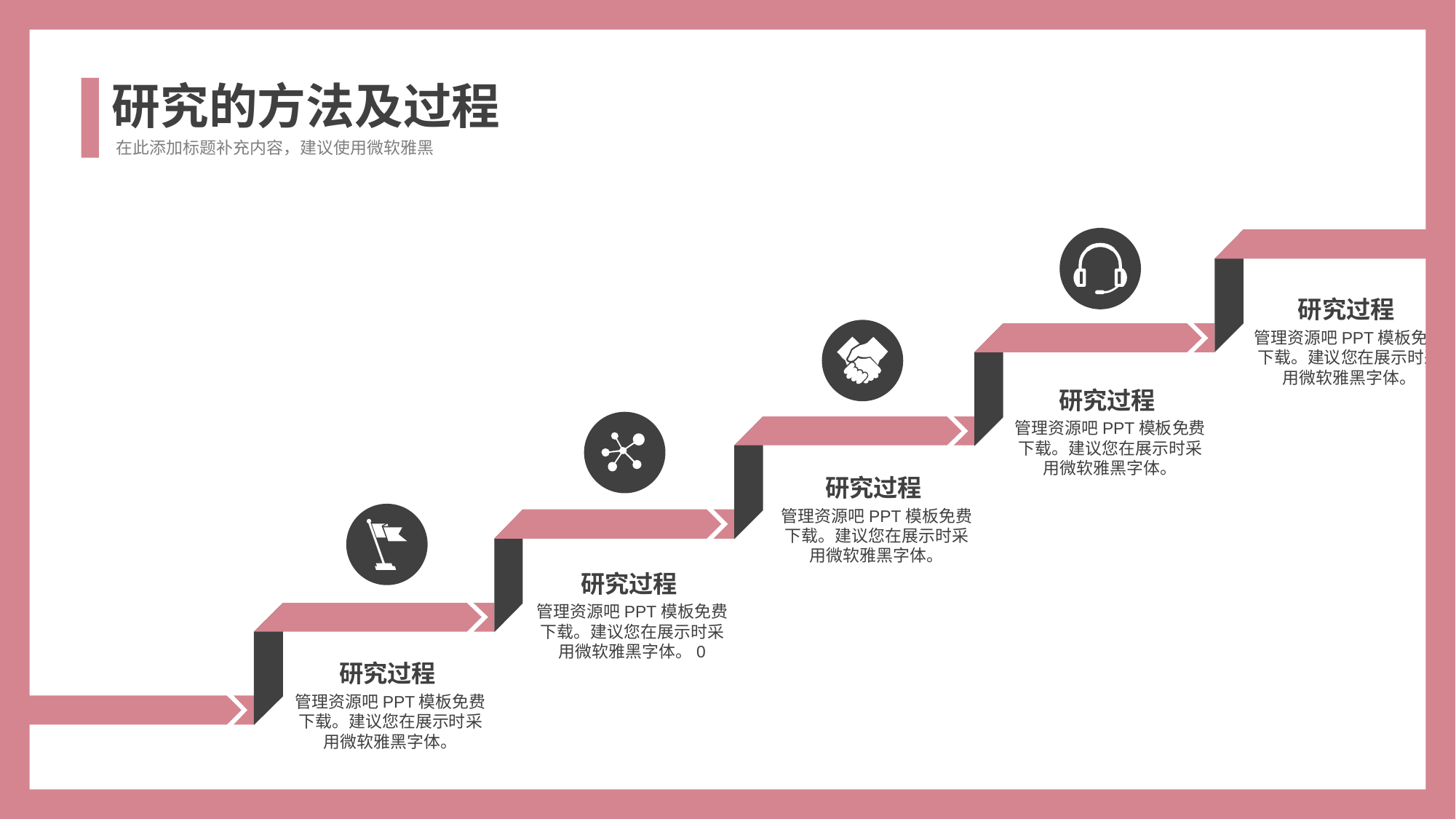

研究的方法及过程

在此添加标题补充内容，建议使用微软雅黑

研究过程

管理资源吧PPT模板免费下载。建议您在展示时采用微软雅黑字体。

研究过程

管理资源吧PPT模板免费下载。建议您在展示时采用微软雅黑字体。

研究过程

管理资源吧PPT模板免费下载。建议您在展示时采用微软雅黑字体。

研究过程
管理资源吧PPT模板免费下载。建议您在展示时采用微软雅黑字体。0

研究过程
管理资源吧PPT模板免费下载。建议您在展示时采用微软雅黑字体。